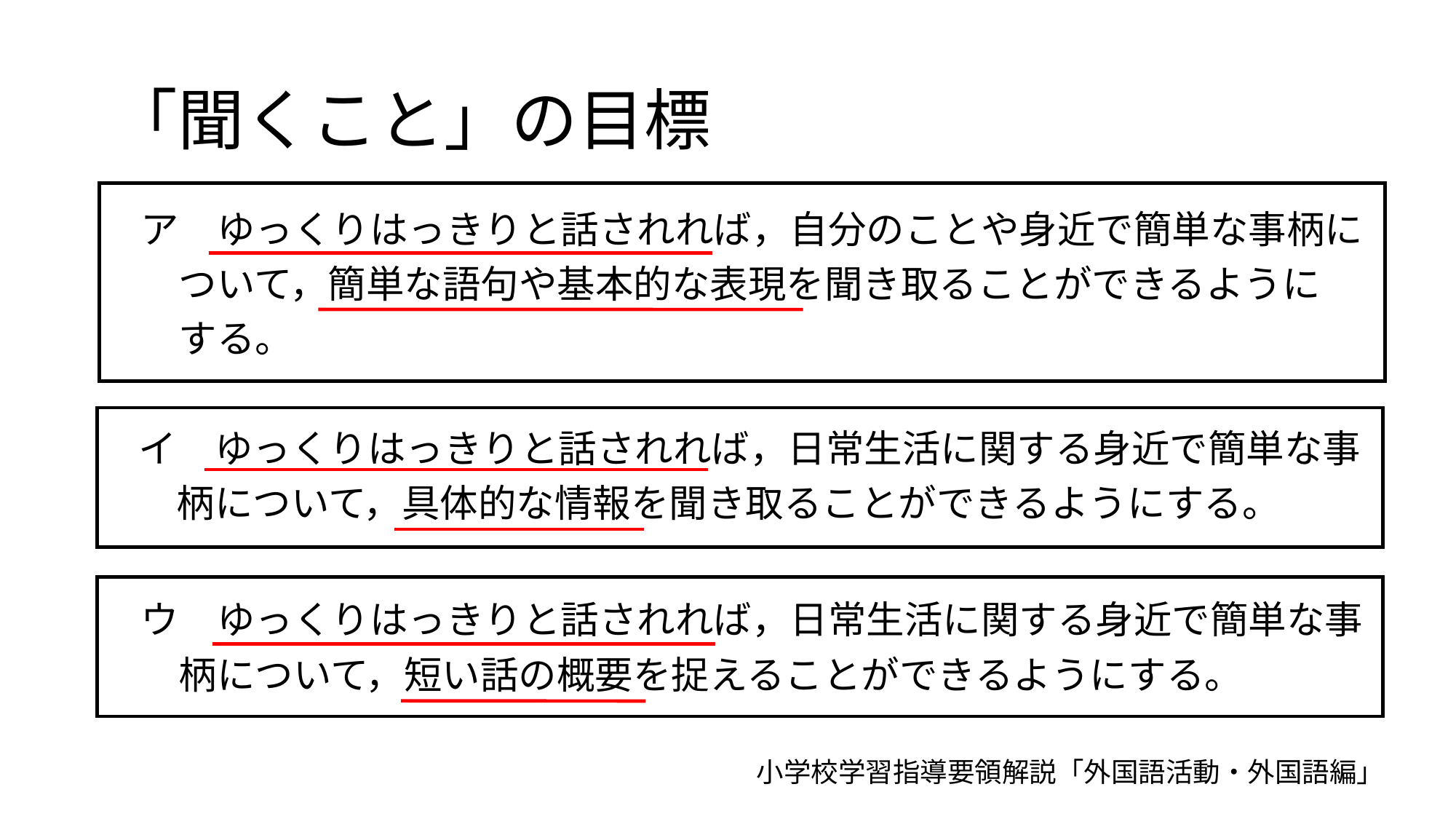

# 「聞くこと」の目標

ア　ゆっくりはっきりと話されれば，自分のことや身近で簡単な事柄に
　ついて，簡単な語句や基本的な表現を聞き取ることができるように
　する。

イ　ゆっくりはっきりと話されれば，日常生活に関する身近で簡単な事
　柄について，具体的な情報を聞き取ることができるようにする。

ウ　ゆっくりはっきりと話されれば，日常生活に関する身近で簡単な事
　柄について，短い話の概要を捉えることができるようにする。
小学校学習指導要領解説「外国語活動・外国語編」